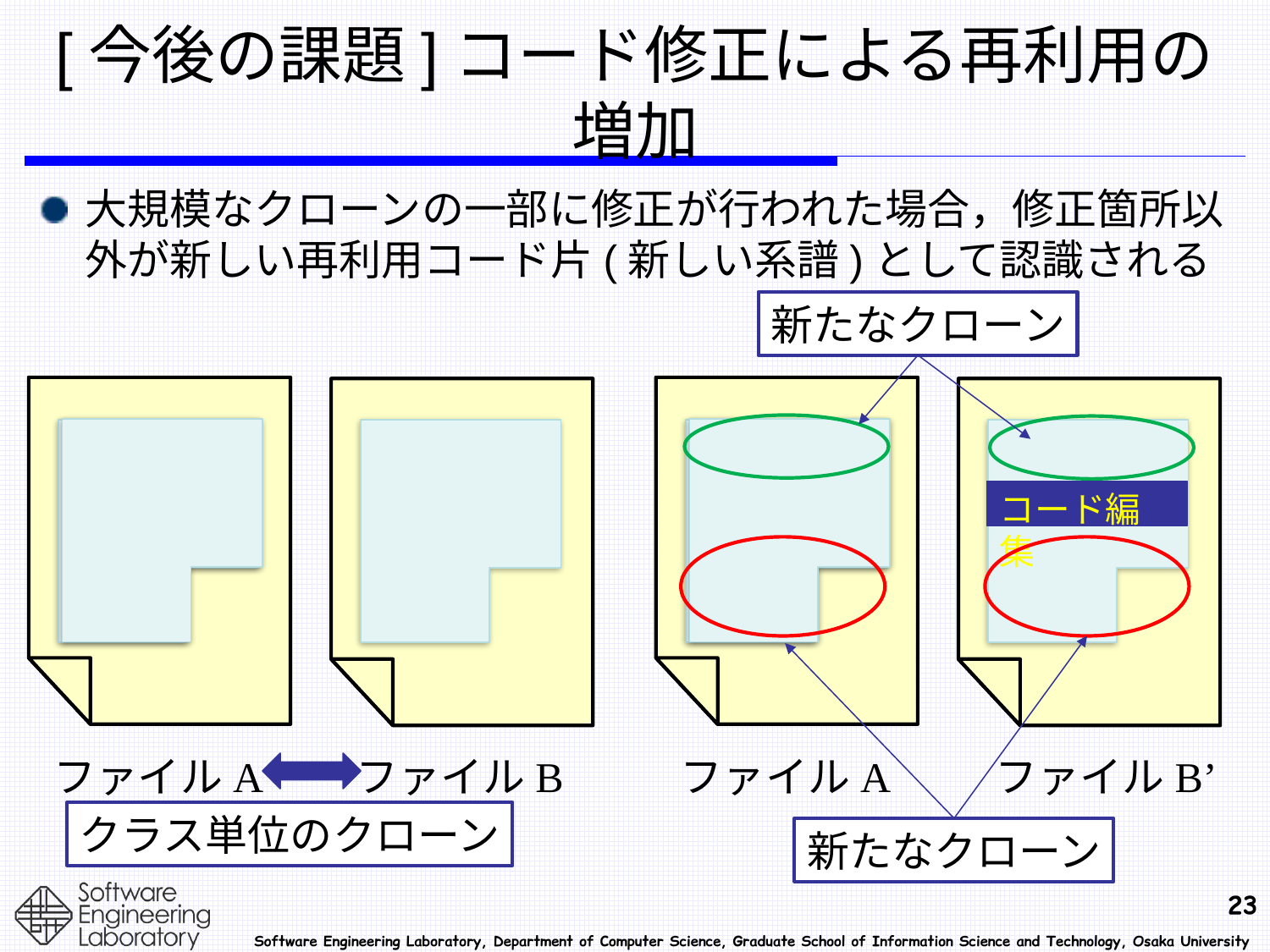

# [今後の課題]コード修正による再利用の増加
大規模なクローンの一部に修正が行われた場合，修正箇所以外が新しい再利用コード片(新しい系譜)として認識される
新たなクローン

コード編集

ファイルA
ファイルB
ファイルA
ファイルB’

クラス単位のクローン
新たなクローン